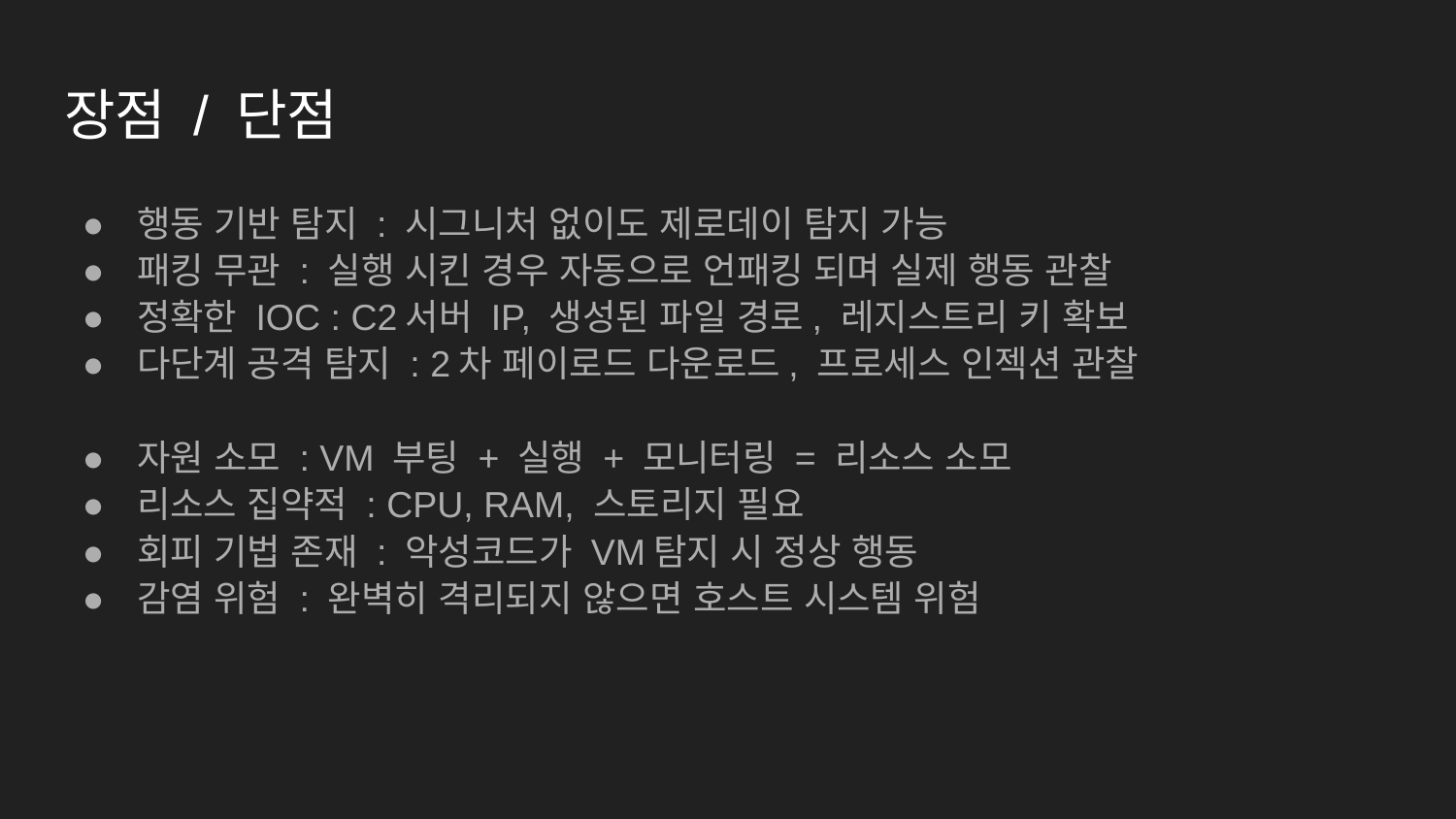

# 장점 / 단점
행동 기반 탐지 : 시그니처 없이도 제로데이 탐지 가능
패킹 무관 : 실행 시킨 경우 자동으로 언패킹 되며 실제 행동 관찰
정확한 IOC : C2서버 IP, 생성된 파일 경로, 레지스트리 키 확보
다단계 공격 탐지 : 2차 페이로드 다운로드, 프로세스 인젝션 관찰
자원 소모 : VM 부팅 + 실행 + 모니터링 = 리소스 소모
리소스 집약적 : CPU, RAM, 스토리지 필요
회피 기법 존재 : 악성코드가 VM탐지 시 정상 행동
감염 위험 : 완벽히 격리되지 않으면 호스트 시스템 위험